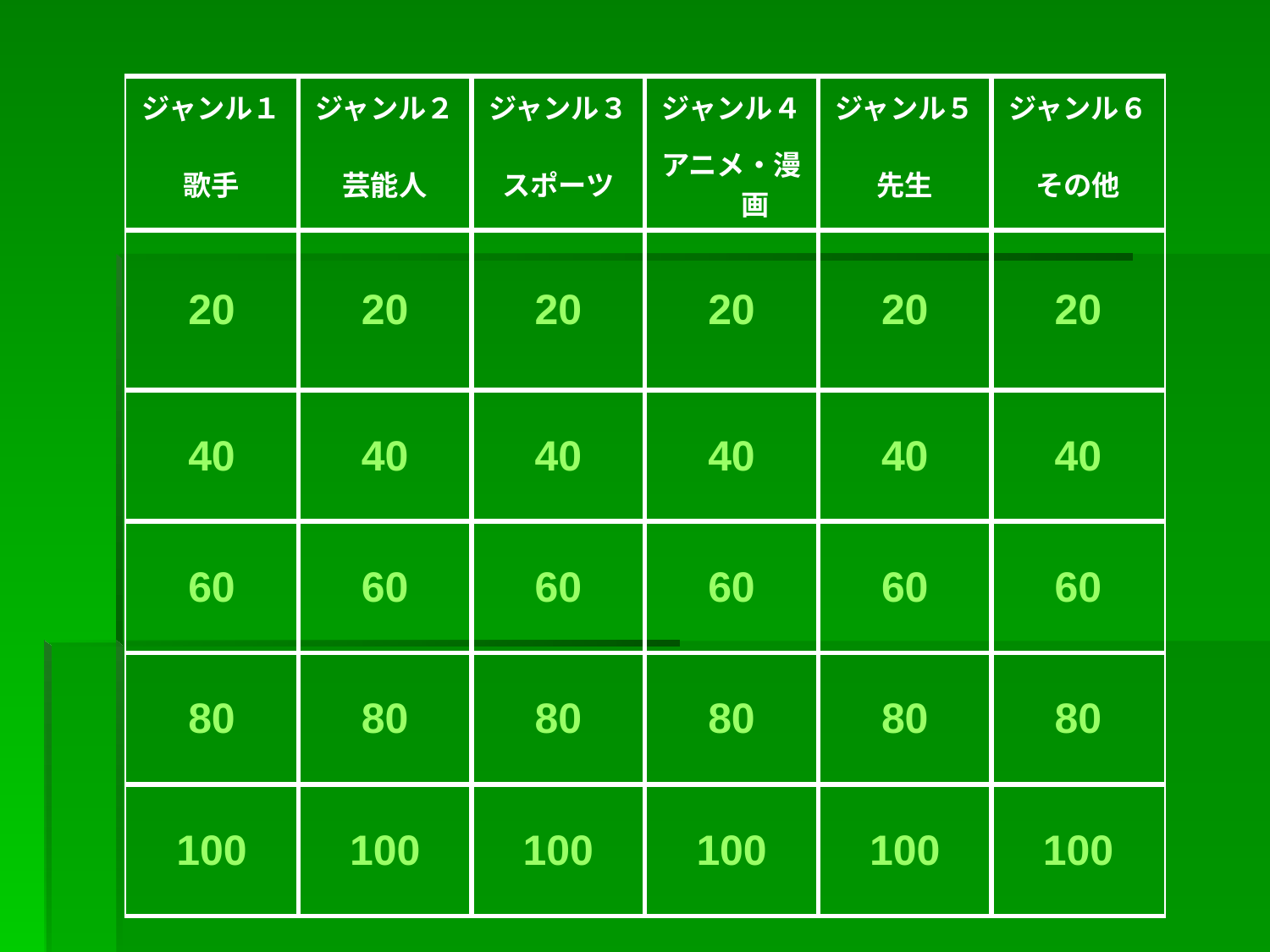

| ジャンル１ | ジャンル２ | ジャンル３ | ジャンル４ | ジャンル５ | ジャンル６ |
| --- | --- | --- | --- | --- | --- |
| 歌手 | 芸能人 | スポーツ | アニメ・漫画 | 先生 | その他 |
| 20 | 20 | 20 | 20 | 20 | 20 |
| 40 | 40 | 40 | 40 | 40 | 40 |
| 60 | 60 | 60 | 60 | 60 | 60 |
| 80 | 80 | 80 | 80 | 80 | 80 |
| 100 | 100 | 100 | 100 | 100 | 100 |